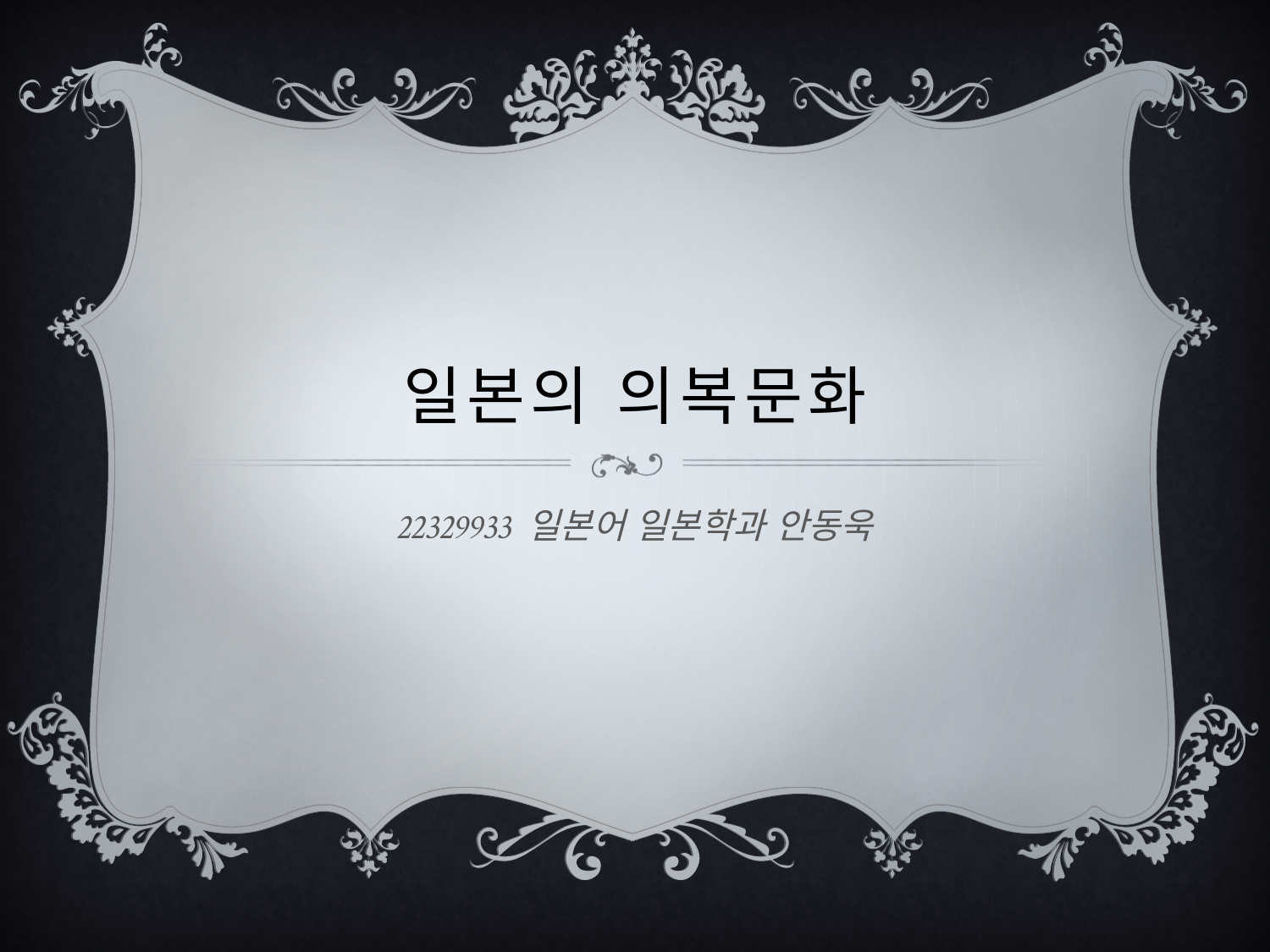

# 일본의 의복문화
22329933 일본어 일본학과 안동욱